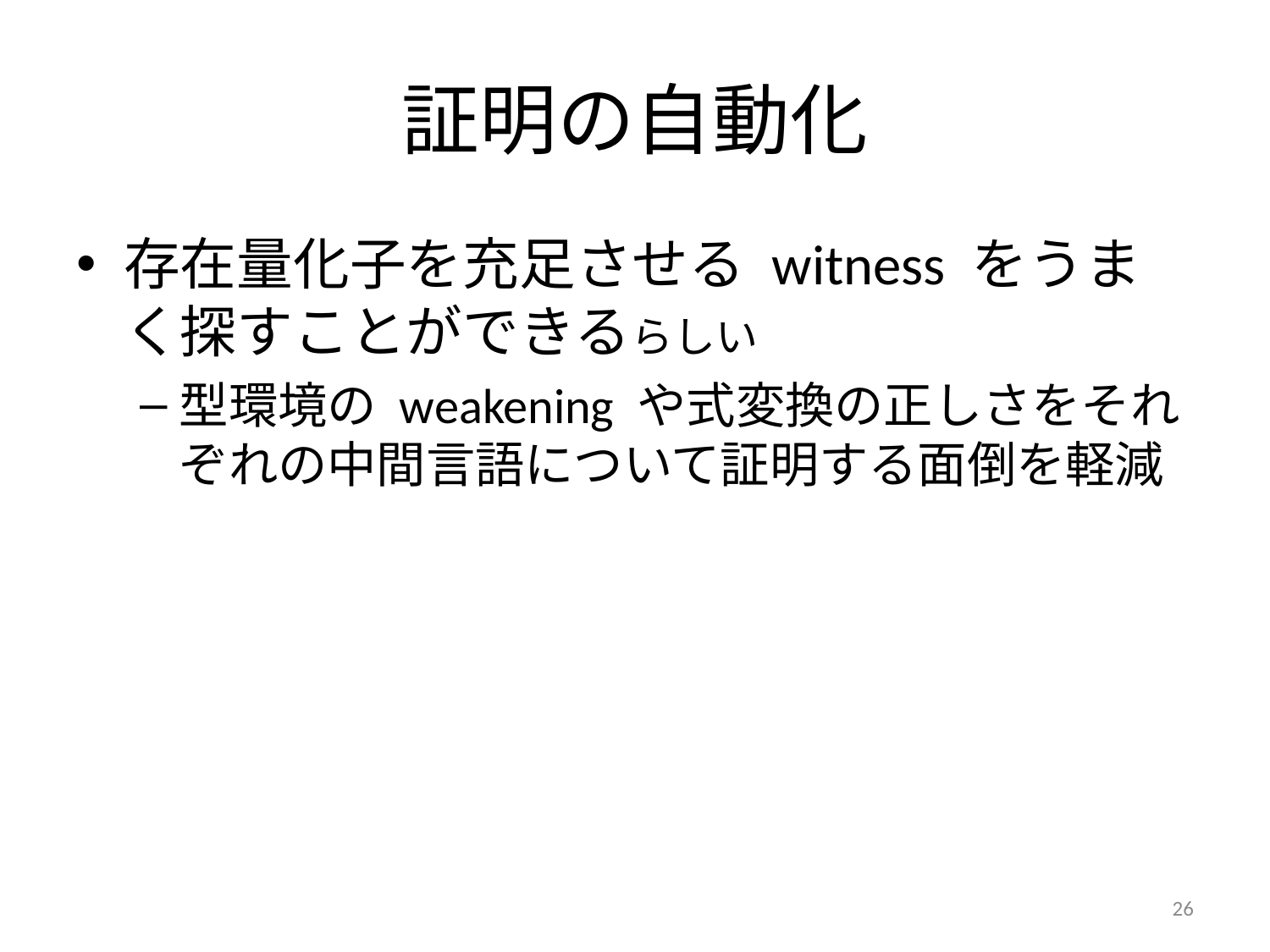

# 証明の自動化
存在量化子を充足させる witness をうまく探すことができるらしい
型環境の weakening や式変換の正しさをそれぞれの中間言語について証明する面倒を軽減
26